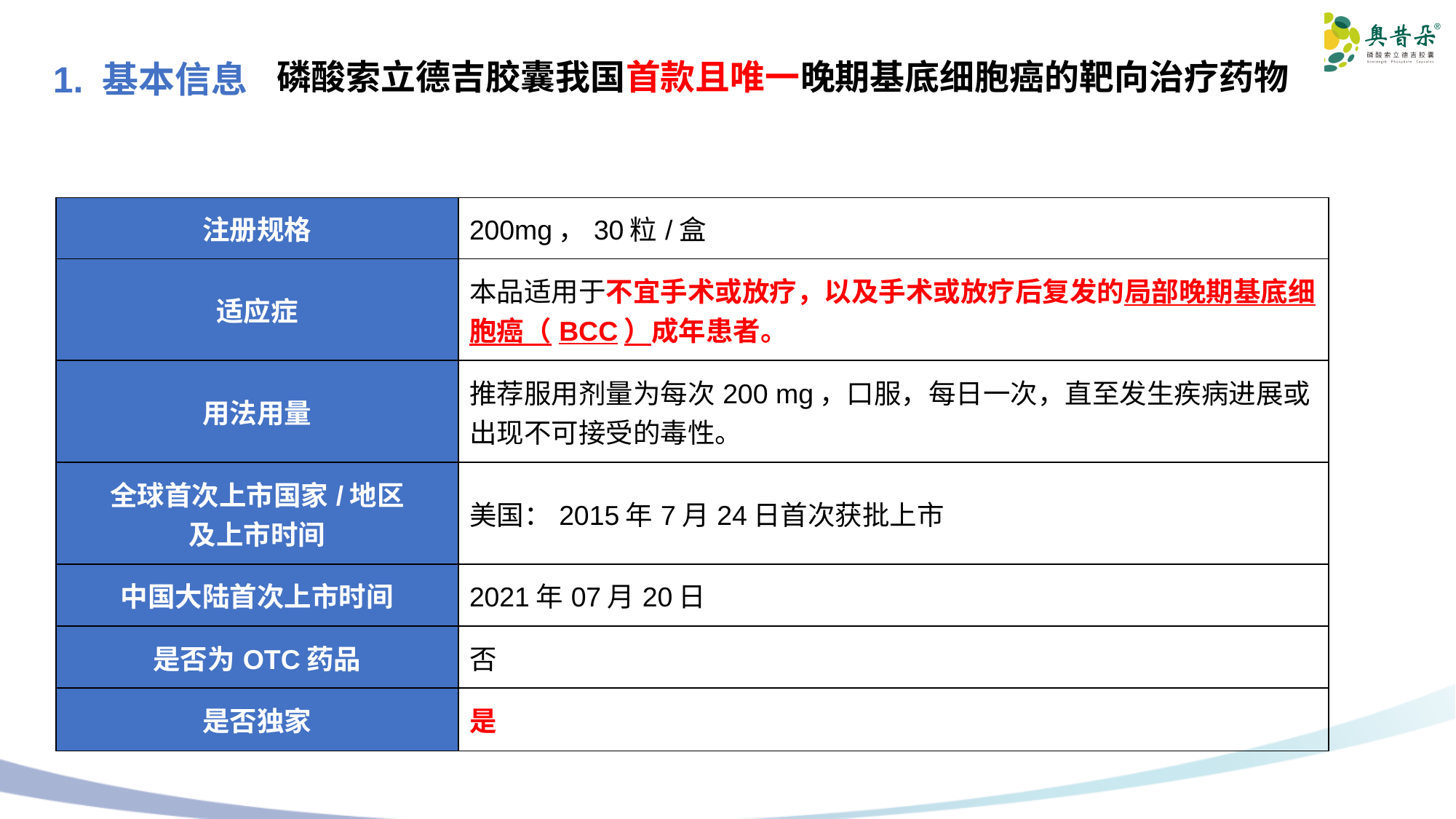

# 磷酸索立德吉胶囊我国首款且唯一晚期基底细胞癌的靶向治疗药物
1. 基本信息
| 注册规格 | 200mg，30粒/盒 |
| --- | --- |
| 适应症 | 本品适用于不宜手术或放疗，以及手术或放疗后复发的局部晚期基底细胞癌（BCC）成年患者。 |
| 用法用量 | 推荐服用剂量为每次200 mg，口服，每日一次，直至发生疾病进展或出现不可接受的毒性。 |
| 全球首次上市国家/地区 及上市时间 | 美国：2015年7月24日首次获批上市 |
| 中国大陆首次上市时间 | 2021年07月20日 |
| 是否为OTC药品 | 否 |
| 是否独家 | 是 |